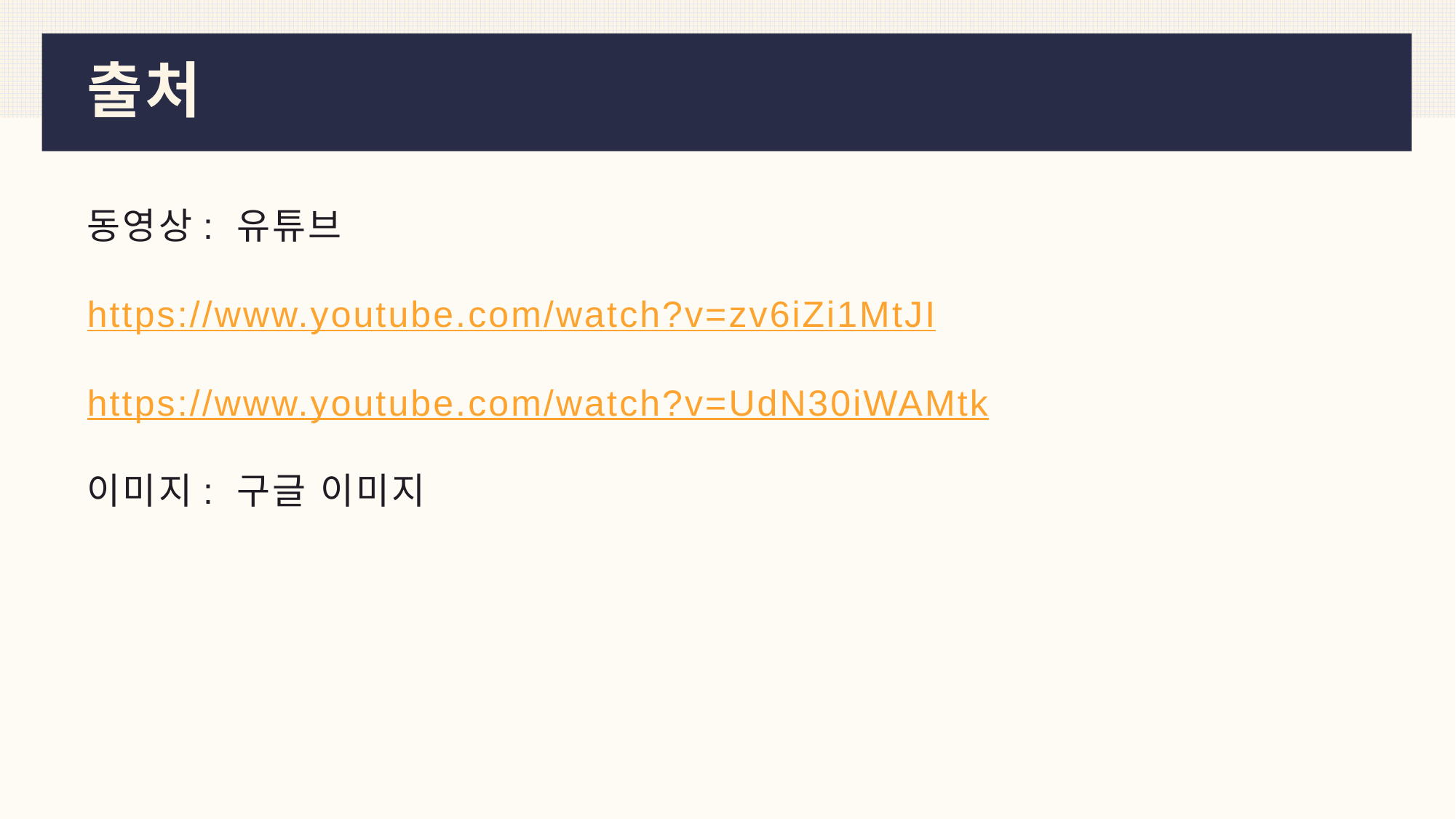

# 출처
동영상: 유튜브
https://www.youtube.com/watch?v=zv6iZi1MtJI
https://www.youtube.com/watch?v=UdN30iWAMtk
이미지: 구글 이미지